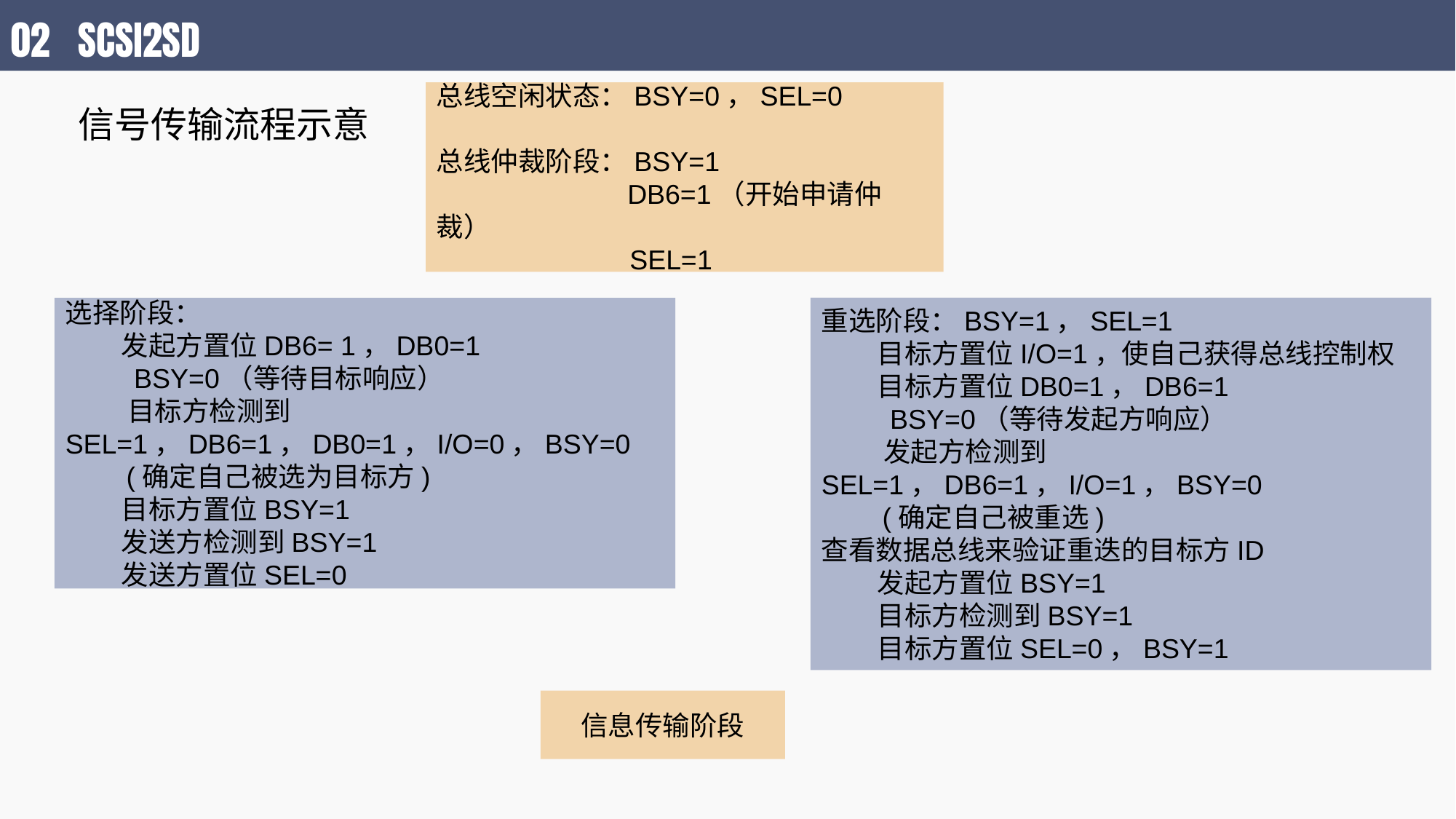

02   SCSI2SD

总线空闲状态：BSY=0，SEL=0

总线仲裁阶段：BSY=1
                         DB6=1（开始申请仲裁）
	           SEL=1
信号传输流程示意
选择阶段：
        发起方置位DB6= 1，DB0=1
         BSY=0（等待目标响应）
         目标方检测到
SEL=1，DB6=1，DB0=1，I/O=0，BSY=0
        (确定自己被选为目标方)
        目标方置位BSY=1
        发送方检测到BSY=1
        发送方置位SEL=0
重选阶段：BSY=1，SEL=1
        目标方置位I/O=1，使自己获得总线控制权
        目标方置位DB0=1，DB6=1
         BSY=0（等待发起方响应）
         发起方检测到
SEL=1，DB6=1，I/O=1，BSY=0
        (确定自己被重选)
查看数据总线来验证重迭的目标方ID
        发起方置位BSY=1
        目标方检测到BSY=1
        目标方置位SEL=0，BSY=1
信息传输阶段